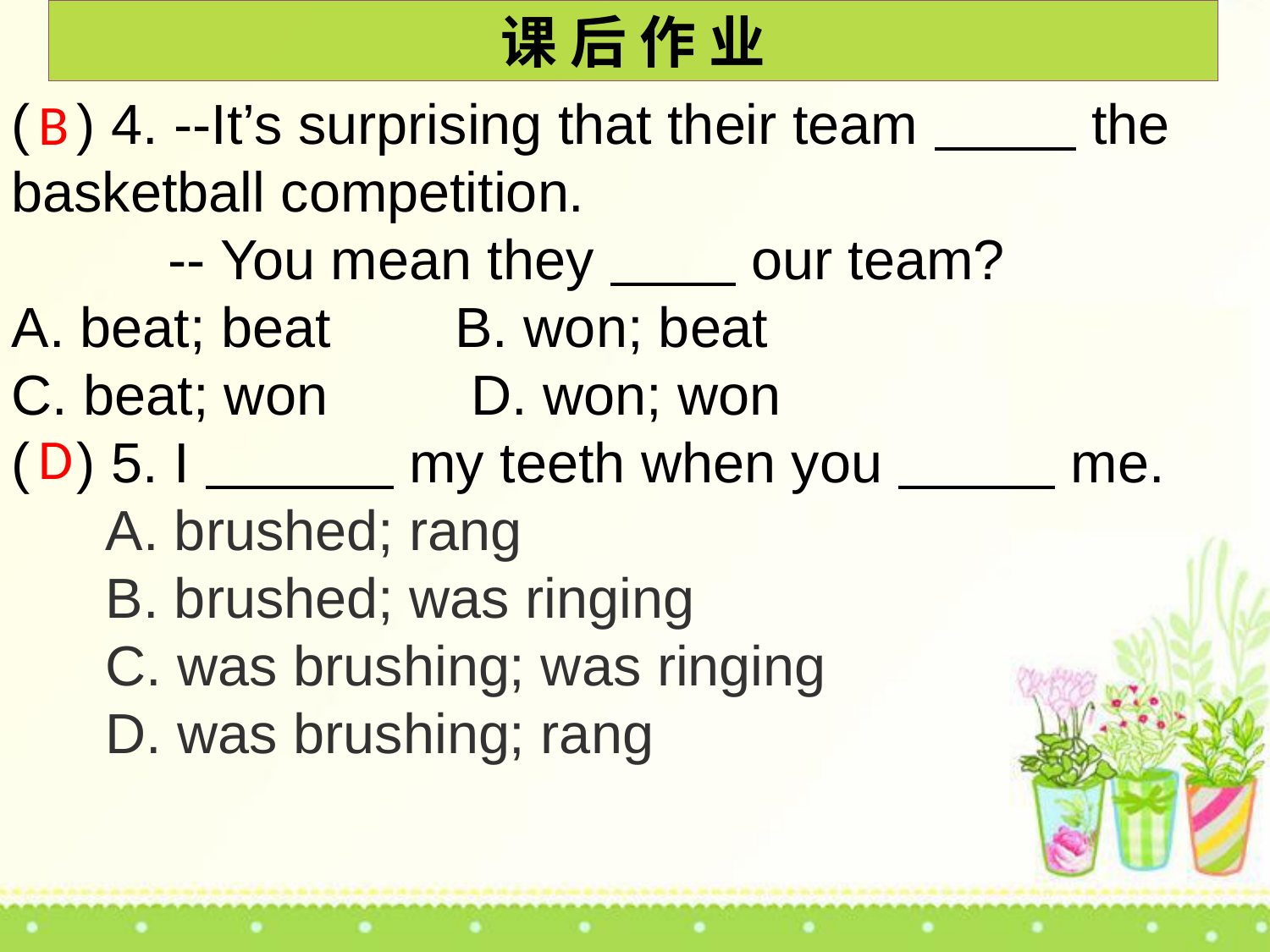

课 后 作 业
(   ) 4. --It’s surprising that their team           the basketball competition.
          -- You mean they          our team?
A. beat; beat   	    B. won; beat
C. beat; won    	     D. won; won
(   ) 5. I              my teeth when you            me.
      A. brushed; rang
      B. brushed; was ringing
      C. was brushing; was ringing
      D. was brushing; rang
B
D